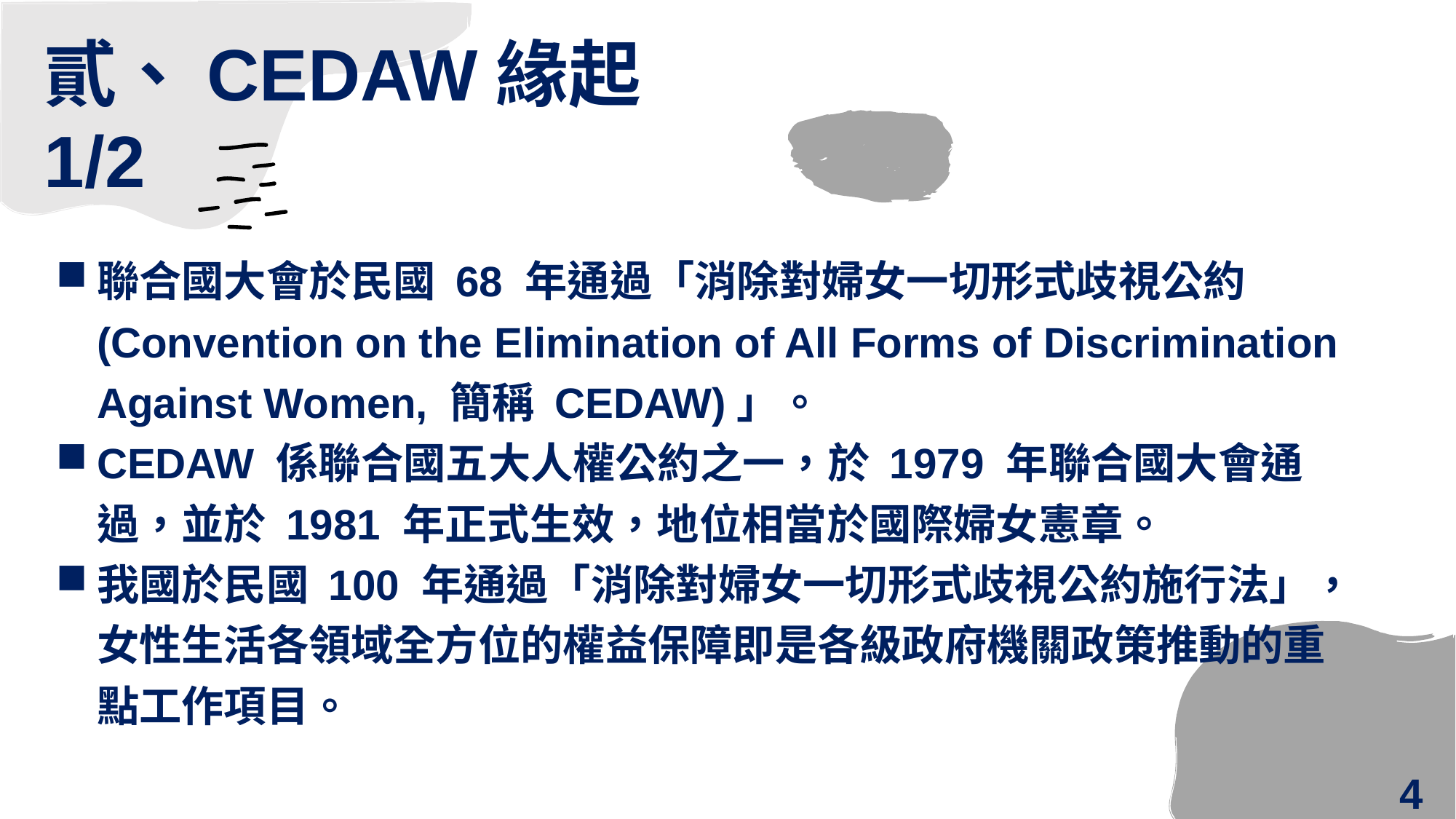

貳、CEDAW緣起1/2
聯合國大會於民國 68 年通過「消除對婦女一切形式歧視公約(Convention on the Elimination of All Forms of Discrimination Against Women, 簡稱 CEDAW)」。
CEDAW 係聯合國五大人權公約之一，於 1979 年聯合國大會通過，並於 1981 年正式生效，地位相當於國際婦女憲章。
我國於民國 100 年通過「消除對婦女一切形式歧視公約施行法」，女性生活各領域全方位的權益保障即是各級政府機關政策推動的重點工作項目。
4